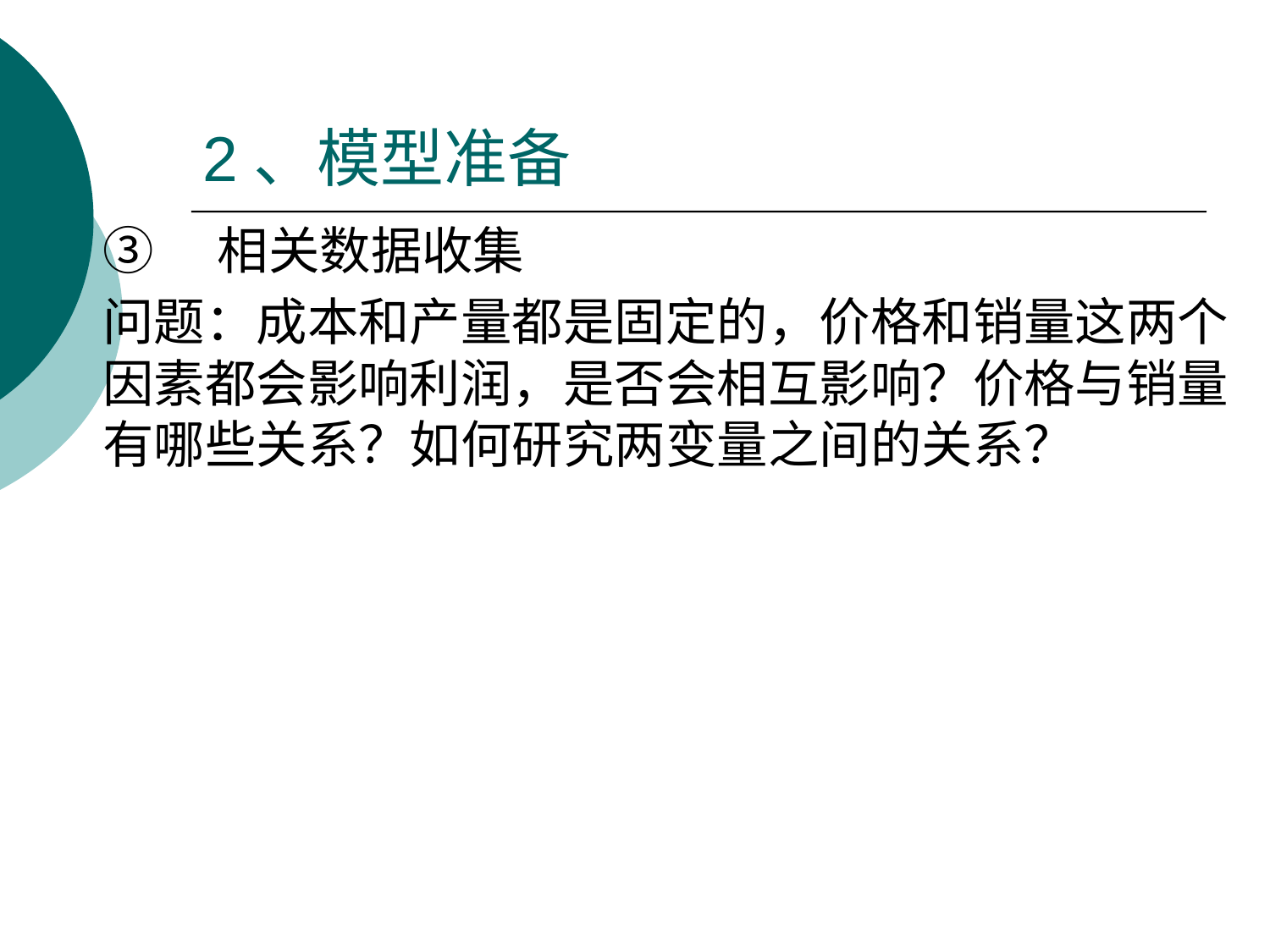

# 2、模型准备
③　相关数据收集
问题：成本和产量都是固定的，价格和销量这两个因素都会影响利润，是否会相互影响？价格与销量有哪些关系？如何研究两变量之间的关系？